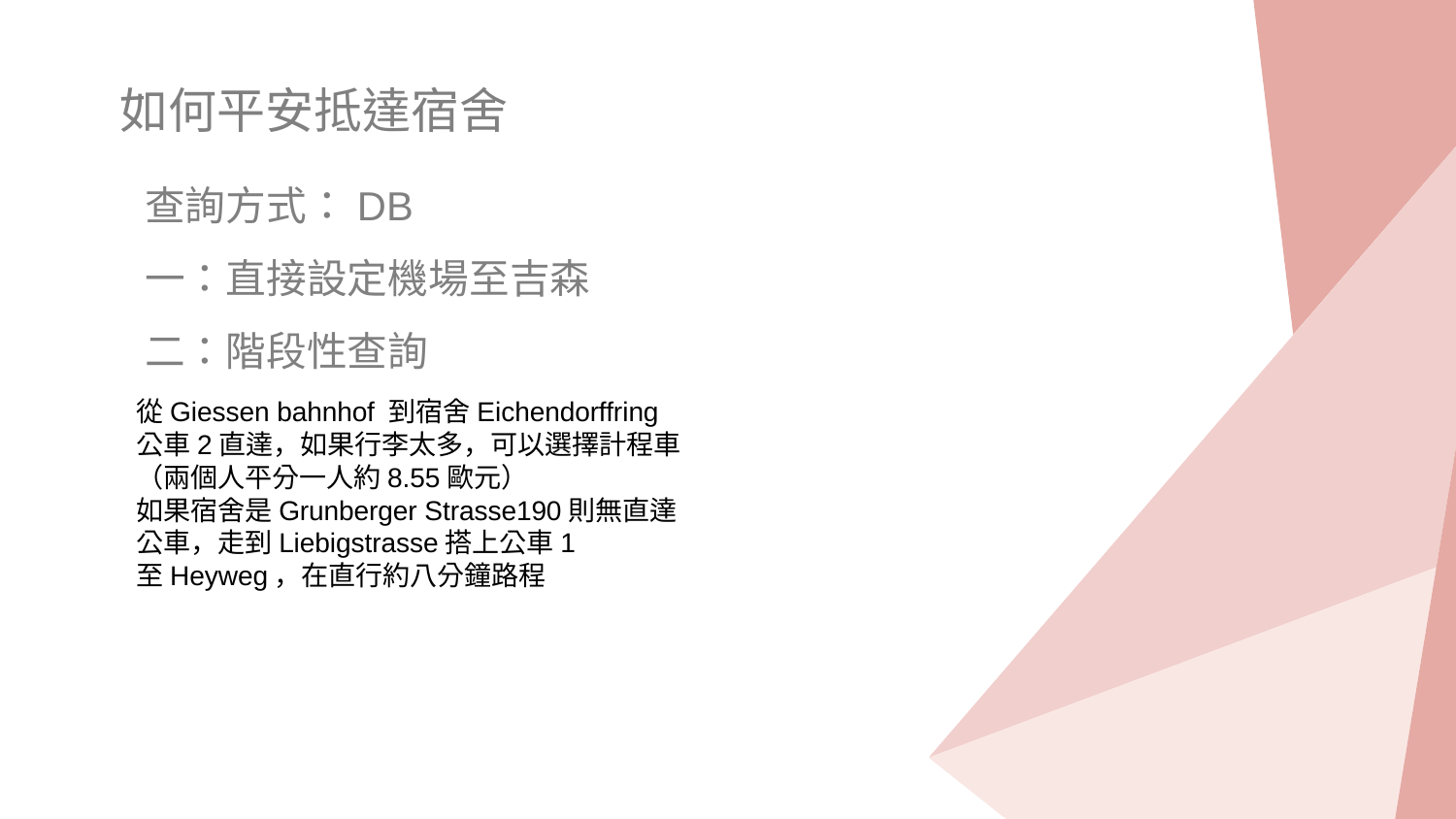

如何平安抵達宿舍
查詢方式：DB
一：直接設定機場至吉森
二：階段性查詢
從Giessen bahnhof 到宿舍Eichendorffring
公車2直達，如果行李太多，可以選擇計程車
（兩個人平分一人約8.55歐元）
如果宿舍是Grunberger Strasse190則無直達
公車，走到Liebigstrasse搭上公車1
至Heyweg，在直行約八分鐘路程